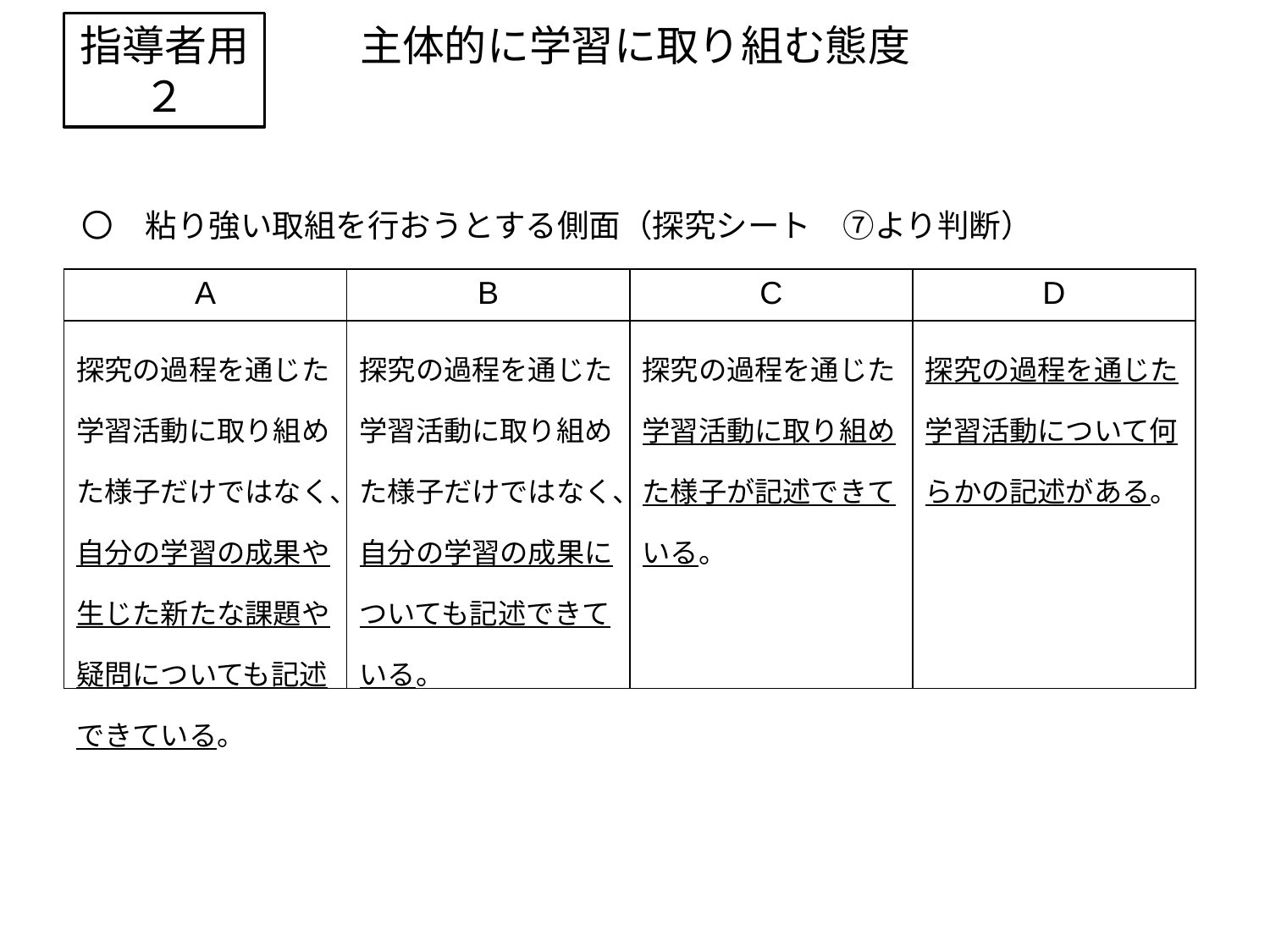

主体的に学習に取り組む態度
指導者用２
〇　粘り強い取組を行おうとする側面（探究シート　⑦より判断）
| A | B | C | D |
| --- | --- | --- | --- |
| 探究の過程を通じた学習活動に取り組めた様子だけではなく、自分の学習の成果や生じた新たな課題や疑問についても記述できている。 | 探究の過程を通じた学習活動に取り組めた様子だけではなく、自分の学習の成果についても記述できている。 | 探究の過程を通じた学習活動に取り組めた様子が記述できている。 | 探究の過程を通じた学習活動について何らかの記述がある。 |